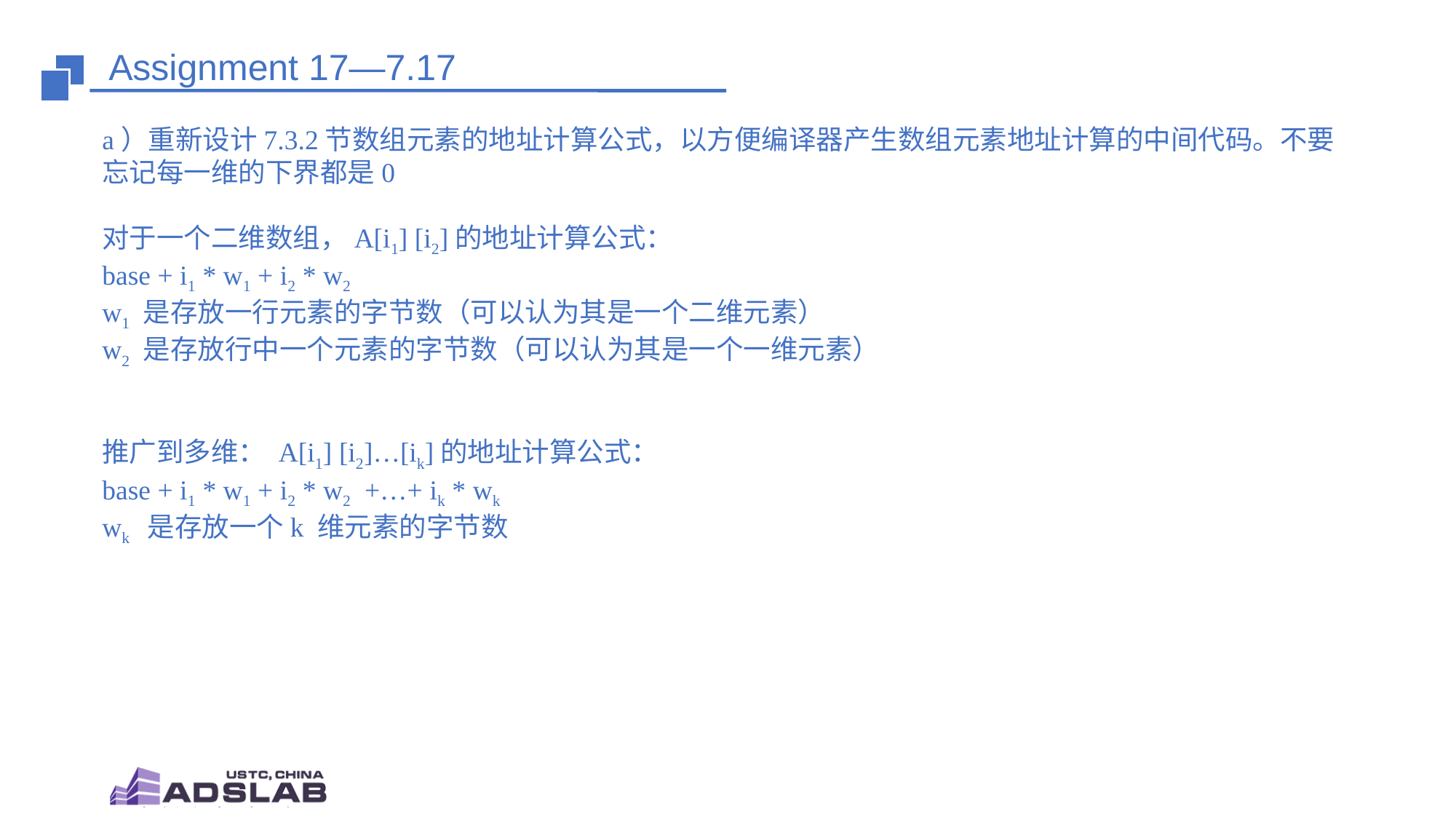

# Assignment 17—7.17
a）重新设计7.3.2节数组元素的地址计算公式，以方便编译器产生数组元素地址计算的中间代码。不要忘记每一维的下界都是0

对于一个二维数组，A[i1] [i2]的地址计算公式：
base + i1 * w1 + i2 * w2
w1 是存放一行元素的字节数（可以认为其是一个二维元素）
w2 是存放行中一个元素的字节数（可以认为其是一个一维元素）

推广到多维： A[i1] [i2]…[ik]的地址计算公式：
base + i1 * w1 + i2 * w2  +…+ ik * wk
wk  是存放一个k 维元素的字节数